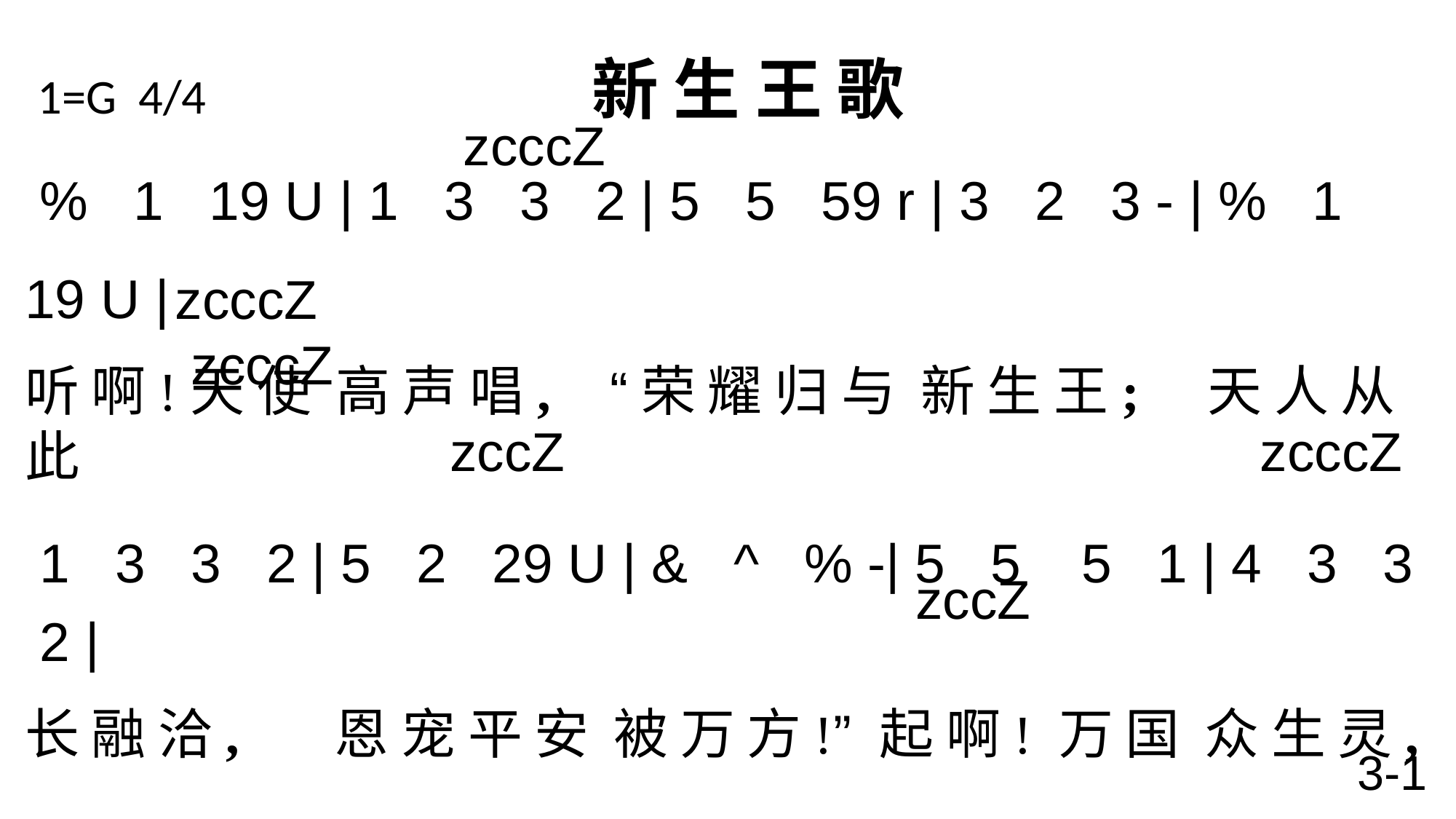

1=G  4/4                                      新 生 王 歌
 zcccZ
 %   1   19 U | 1   3   3   2 | 5   5   59 r | 3   2   3 - | %   1   19 U |
听 啊!天 使  高 声 唱,     “荣 耀 归 与  新 生 王;    天 人 从 此
 1   3   3   2 | 5   2   29 U | &   ^   % -| 5   5    5   1 | 4   3   3   2 |
长 融 洽,      恩 宠 平 安  被 万 方!” 起 啊! 万 国  众 生 灵,
 5   5   5   1| 4   3   3  2| 6   6   6   5| 4   3   4 -| 2   eiiir   59 q |
响 应 诸 天 歌 颂 声;    加 入 天 军 传 喜 信,  “基 督      生 于
 1   2   3 - | 69 y   6   5 | 4   3   4 - | 2   eiir  59 q | 1   2   1 -  \
伯 利 恒!”  听 啊!天 使  高 声 唱,   “荣 耀    归 与  新 生 王!”
 zcccZ                                                                            zcccZ
  zccZ                                                     zcccZ
  zccZ
3-1